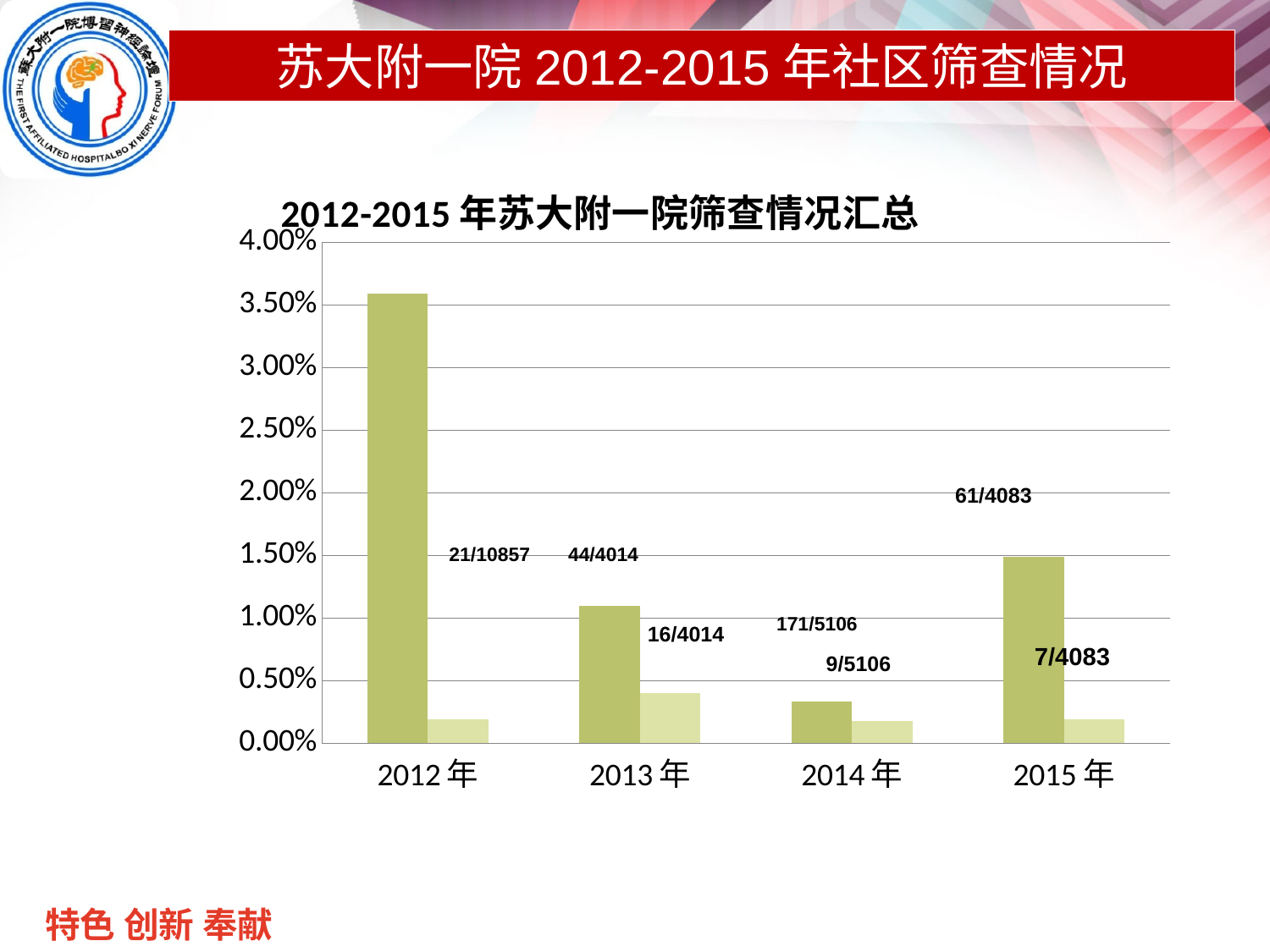

苏大附一院2012-2015年社区筛查情况

### Chart: 2012-2015年苏大附一院筛查情况汇总

| Category | 脑卒中粗患病率 | TIA粗患病率 |
|---|---|---|
| 2012年 | 0.0359 | 0.0019 |
| 2013年 | 0.011 | 0.004 |
| 2014年 | 0.0033 | 0.0018 |
| 2015年 | 0.0149 | 0.0019 |
61/4083
21/10857
44/4014
171/5106
16/4014
7/4083
9/5106